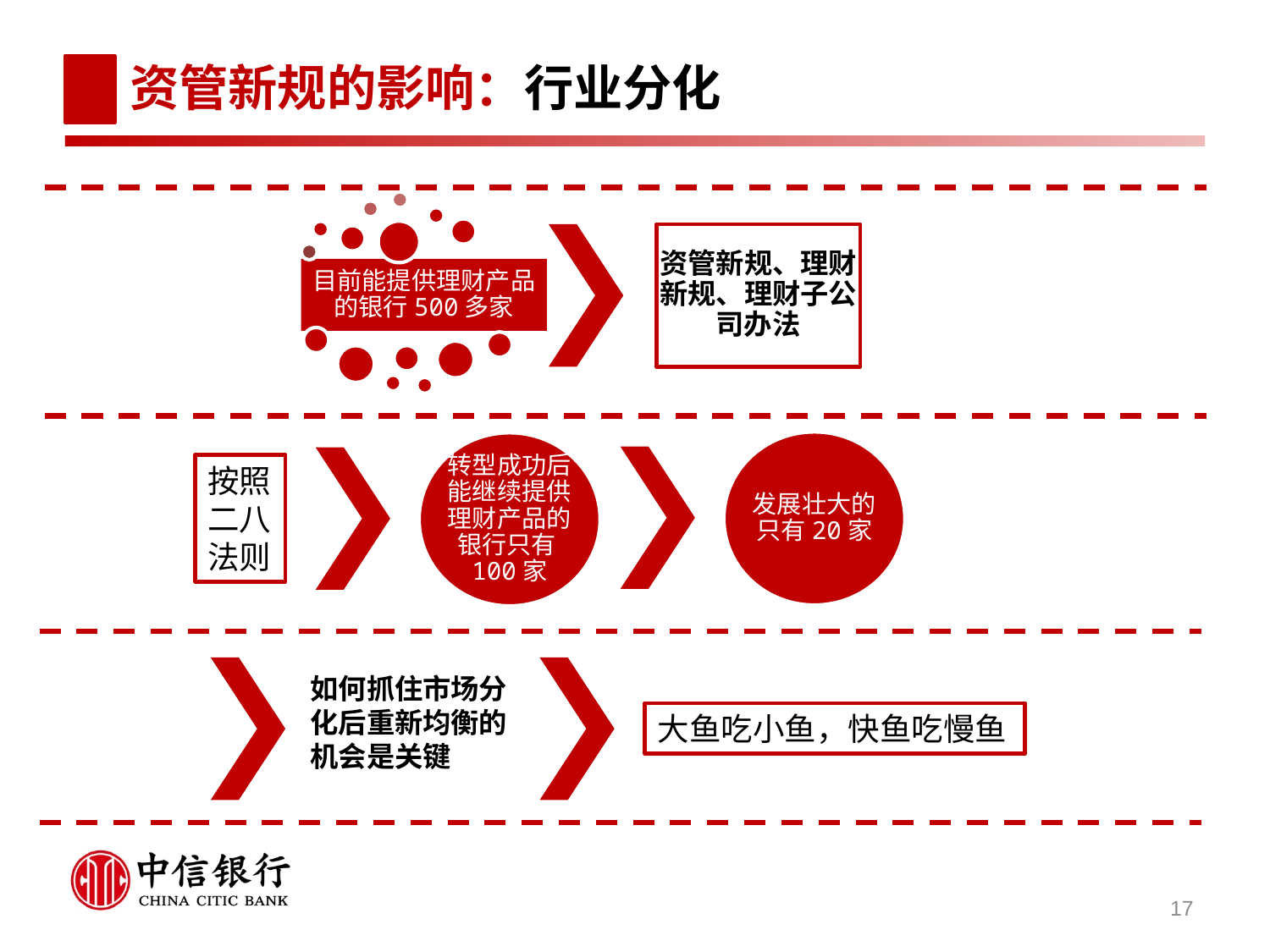

资管新规的影响：行业分化

资管新规、理财新规、理财子公司办法

目前能提供理财产品的银行500多家

发展壮大的只有20家

转型成功后能继续提供理财产品的银行只有100家

按照二八法则

如何抓住市场分化后重新均衡的机会是关键
大鱼吃小鱼，快鱼吃慢鱼
17